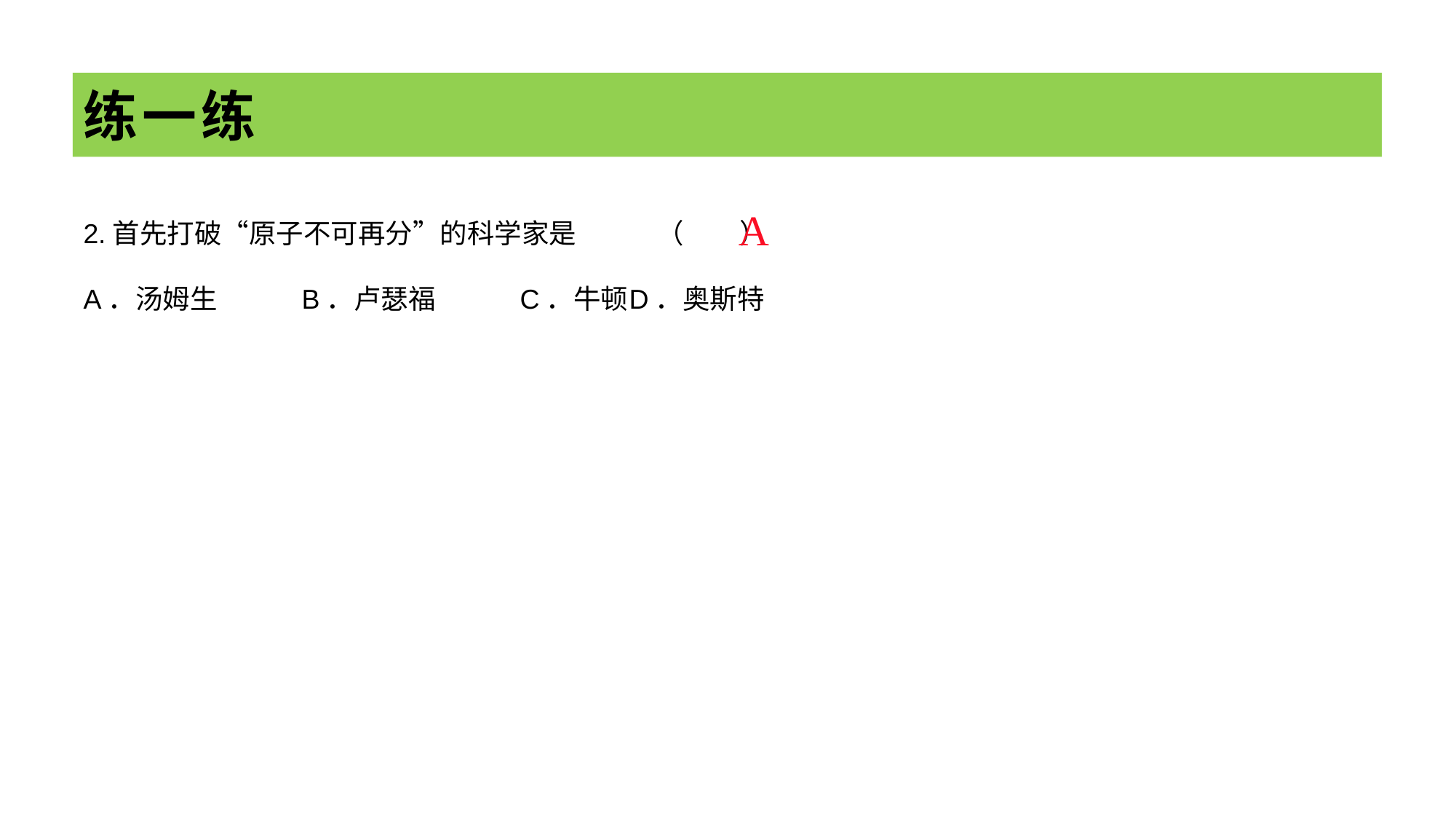

# 练一练
2.首先打破“原子不可再分”的科学家是             （         ）
A．汤姆生	B．卢瑟福	C．牛顿	D．奥斯特
A